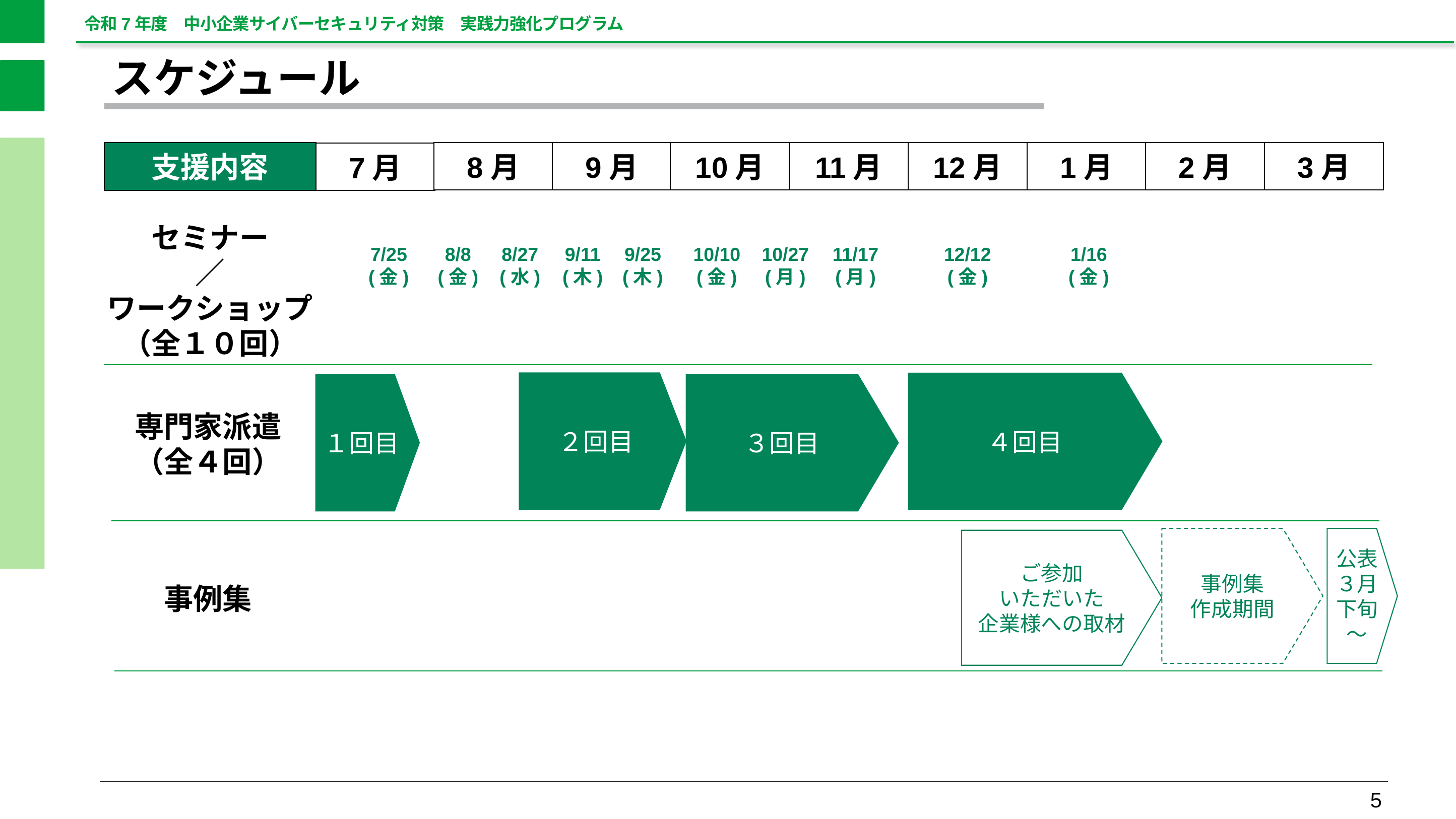

# スケジュール
支援内容
8月
9月
10月
11月
12月
1月
2月
3月
7月
セミナー
／
ワークショップ
（全１０回）
7/25
(金)
8/8
(金)
8/27
(水)
9/11
(木)
9/25
(木)
10/10
(金)
10/27
(月)
11/17
(月)
12/12
(金)
1/16
(金)
２回目
４回目
３回目
１回目
専門家派遣
（全４回）
事例集
作成期間
公表
３月下旬～
ご参加
いただいた
企業様への取材
事例集